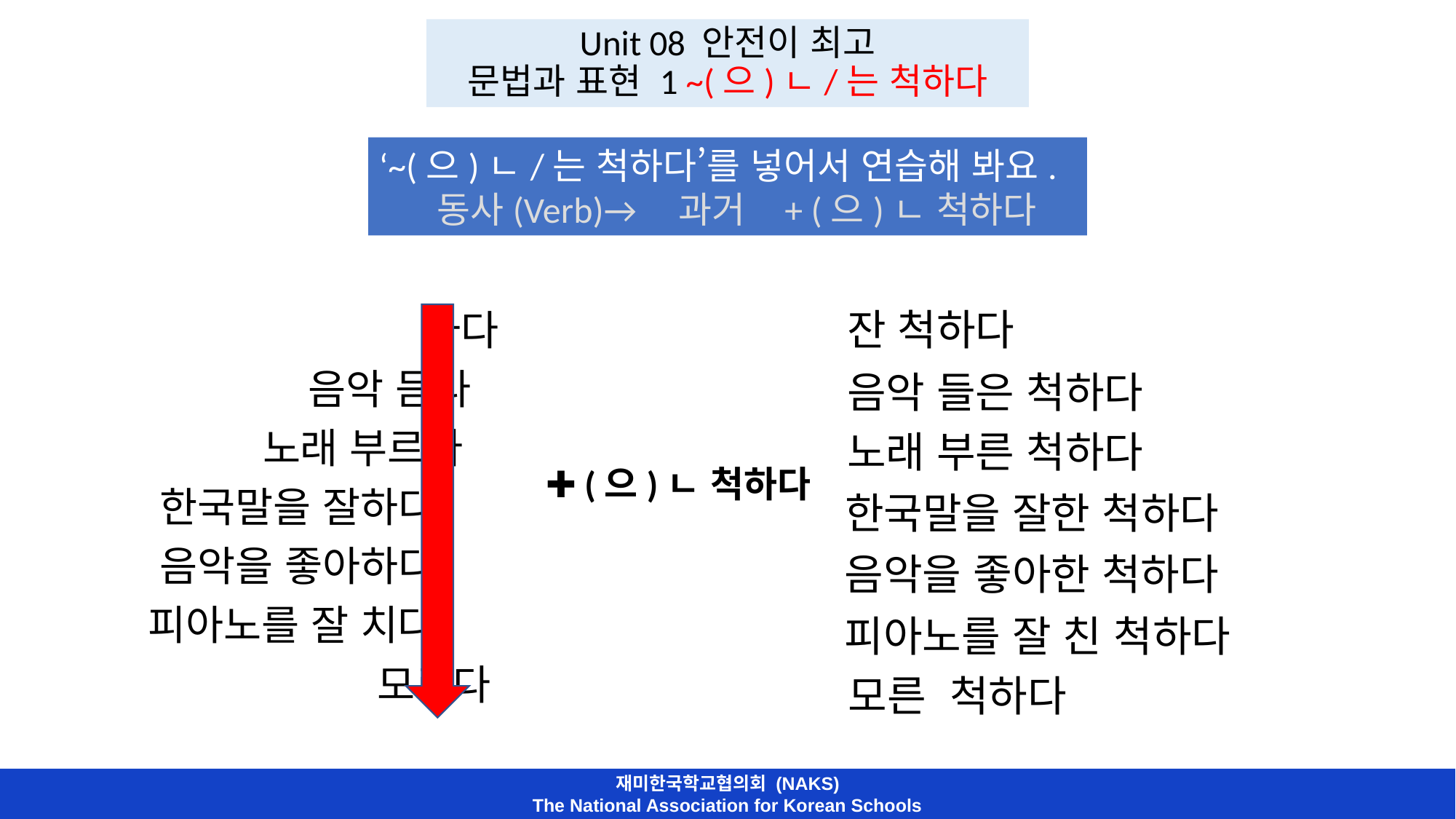

Unit 08 안전이 최고
문법과 표현 1 ~(으)ㄴ/는 척하다
‘~(으)ㄴ/는 척하다’를 넣어서 연습해 봐요.
 동사(Verb)→    과거   + (으)ㄴ 척하다
                          자다
                음악 듣다
            노래 부르다
   한국말을 잘하다
   음악을 좋아하다
  피아노를 잘 치다
                      모르다

잔 척하다
음악 들은 척하다

노래 부른 척하다
✚ (으)ㄴ 척하다
한국말을 잘한 척하다
음악을 좋아한 척하다
피아노를 잘 친 척하다
모른  척하다
재미한국학교협의회 (NAKS)
The National Association for Korean Schools